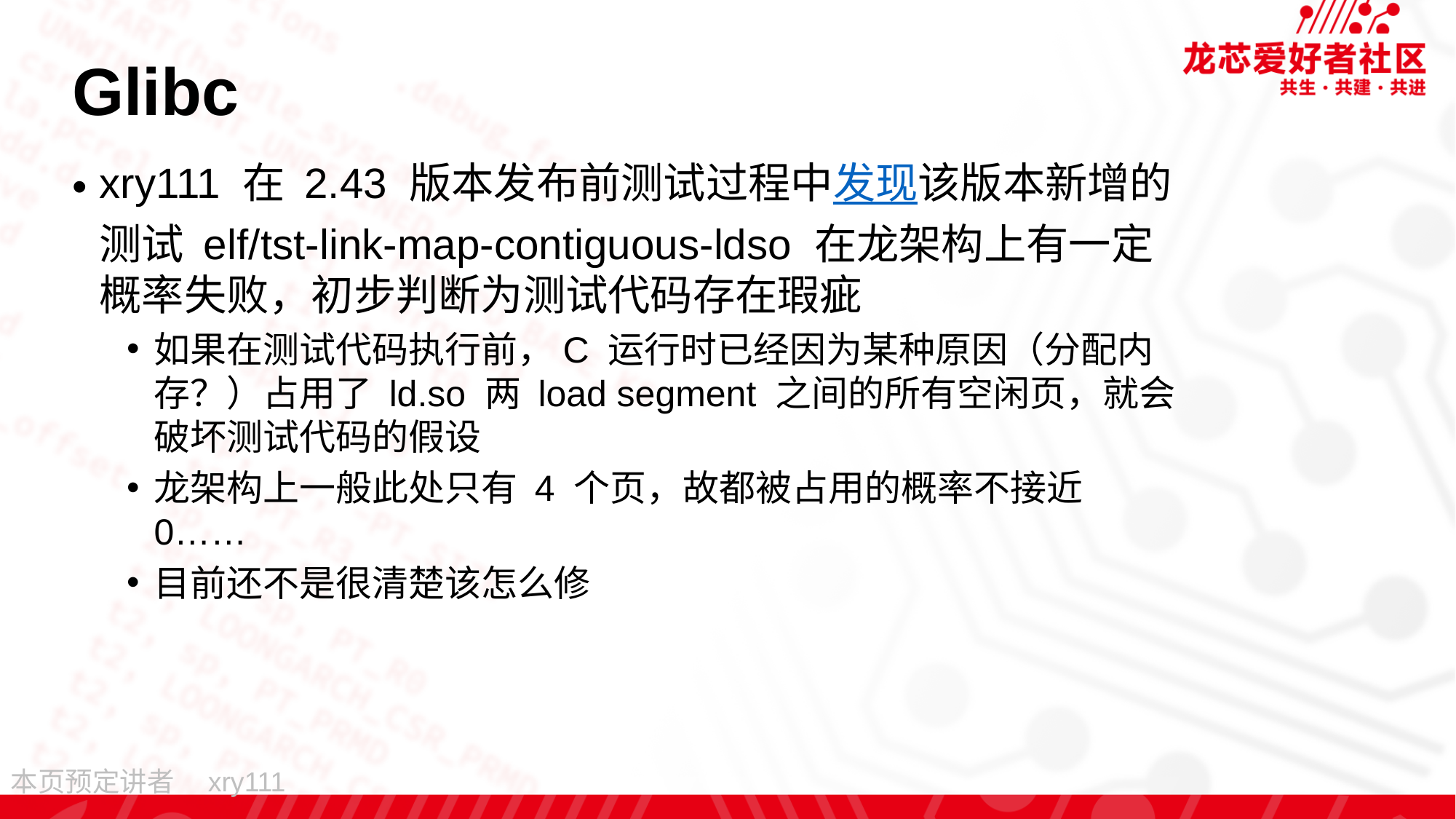

# Glibc
xry111 在 2.43 版本发布前测试过程中发现该版本新增的测试 elf/tst-link-map-contiguous-ldso 在龙架构上有一定概率失败，初步判断为测试代码存在瑕疵
如果在测试代码执行前，C 运行时已经因为某种原因（分配内存？）占用了 ld.so 两 load segment 之间的所有空闲页，就会破坏测试代码的假设
龙架构上一般此处只有 4 个页，故都被占用的概率不接近 0……
目前还不是很清楚该怎么修
xry111